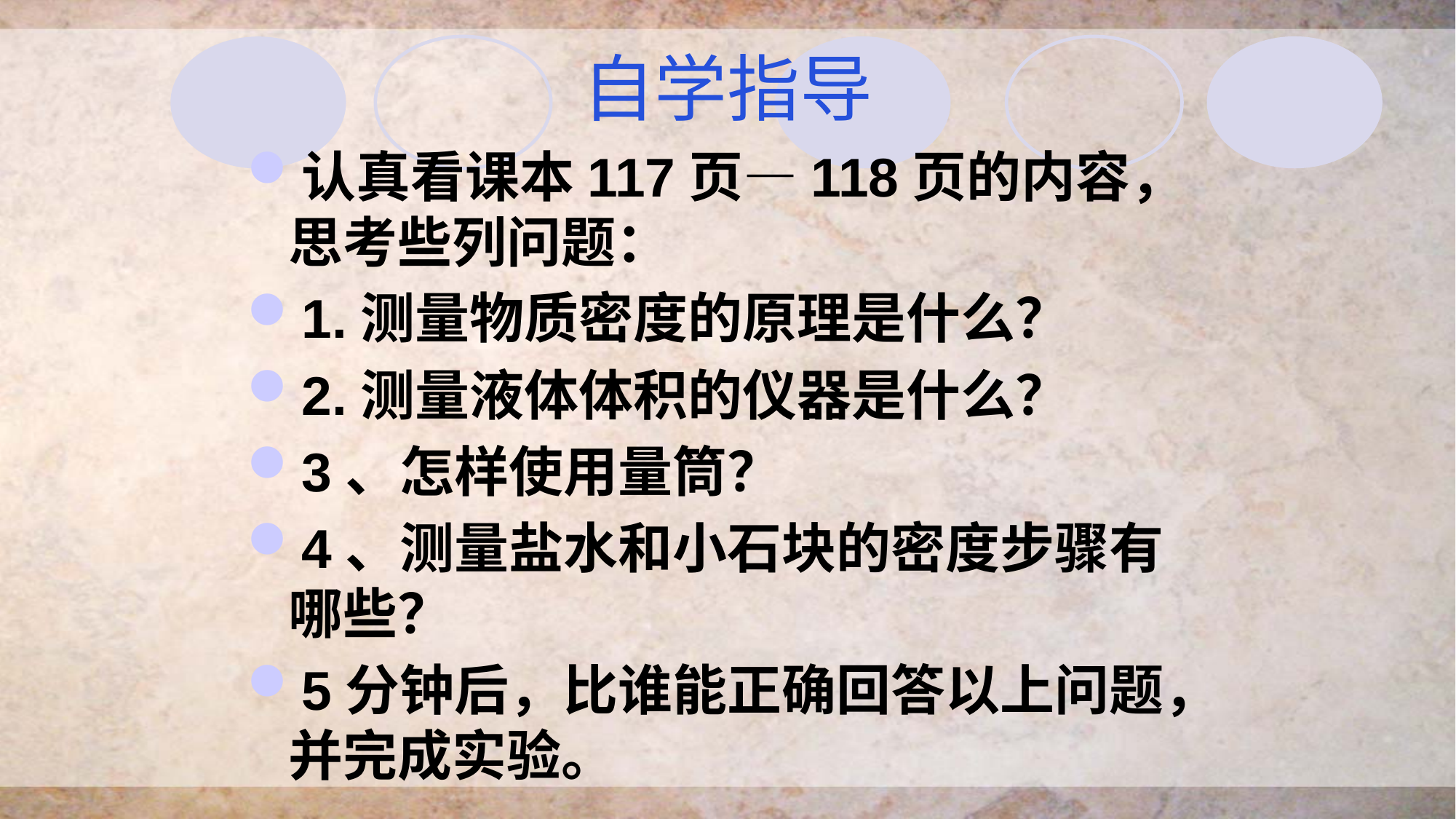

# 自学指导
认真看课本117页—118页的内容，思考些列问题：
1.测量物质密度的原理是什么？
2.测量液体体积的仪器是什么？
3、怎样使用量筒？
4、测量盐水和小石块的密度步骤有哪些？
5分钟后，比谁能正确回答以上问题，并完成实验。